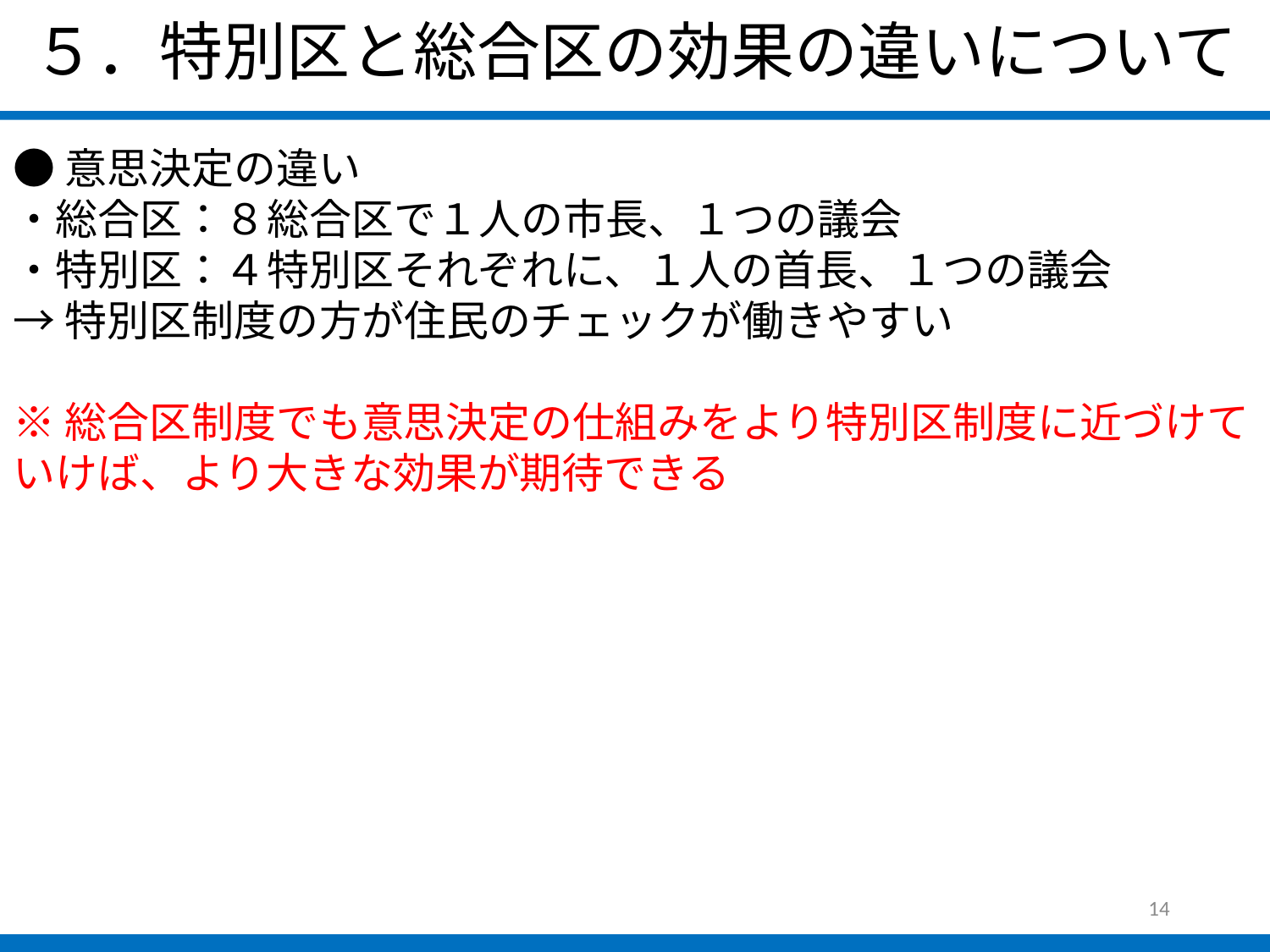

５．特別区と総合区の効果の違いについて

●意思決定の違い
・総合区：８総合区で１人の市長、１つの議会
・特別区：４特別区それぞれに、１人の首長、１つの議会
→特別区制度の方が住民のチェックが働きやすい

※総合区制度でも意思決定の仕組みをより特別区制度に近づけていけば、より大きな効果が期待できる
14